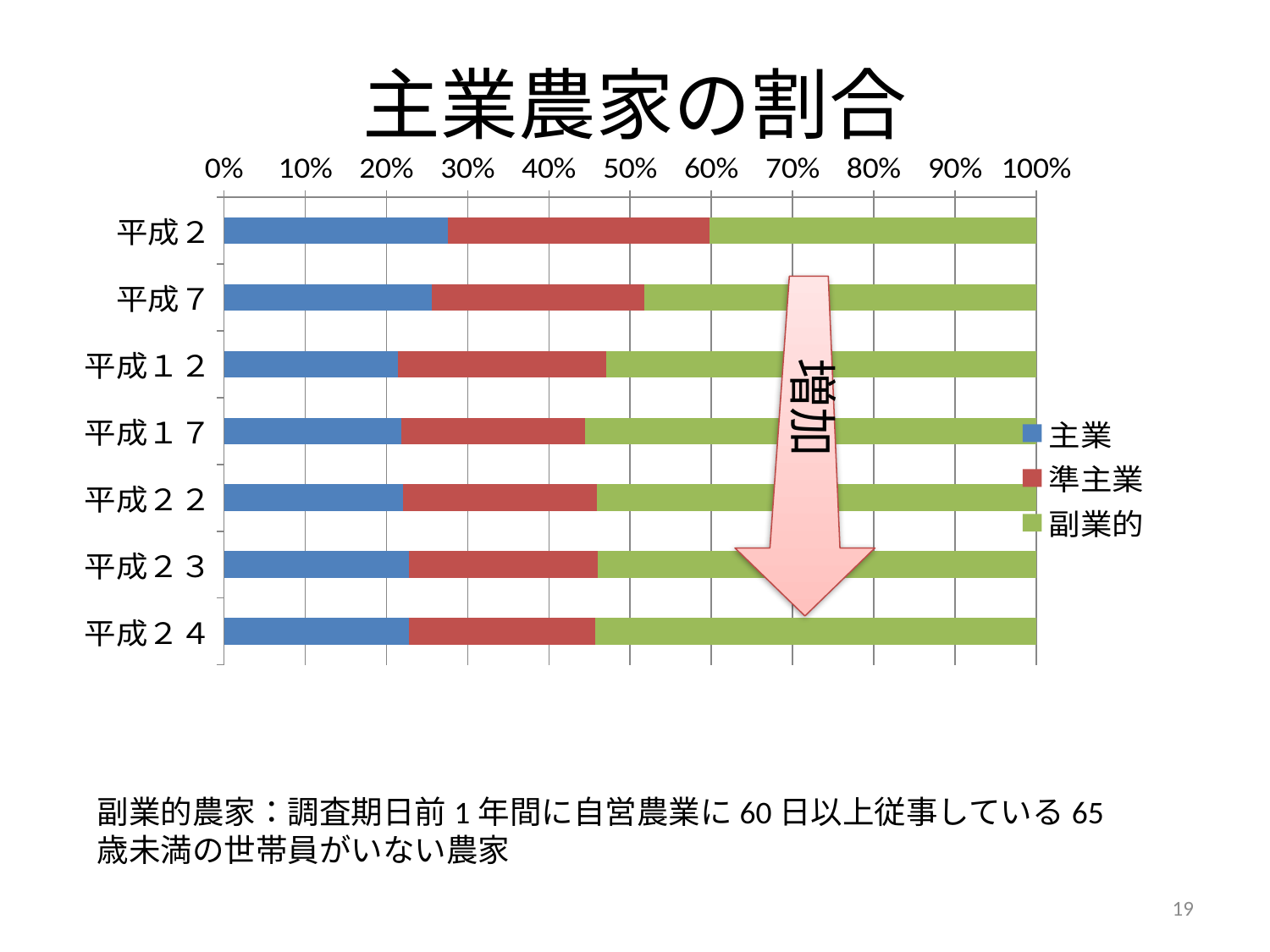

# 主業農家の割合

### Chart

| Category | 主業 | 準主業　 | 副業的 |
|---|---|---|---|
| 平成２ | 82.0 | 95.4 | 119.6 |
| 平成７ | 67.8 | 69.5 | 127.9 |
| 平成１２ | 50.0 | 59.9 | 123.7 |
| 平成１７ | 42.9 | 44.3 | 109.1 |
| 平成２２ | 36.0 | 38.9 | 88.3 |
| 平成２３ | 35.6 | 36.300000000000004 | 84.3 |
| 平成２４ | 34.300000000000004 | 34.4 | 81.7 |
増加

副業的農家：調査期日前1年間に自営農業に60日以上従事している65歳未満の世帯員がいない農家
19